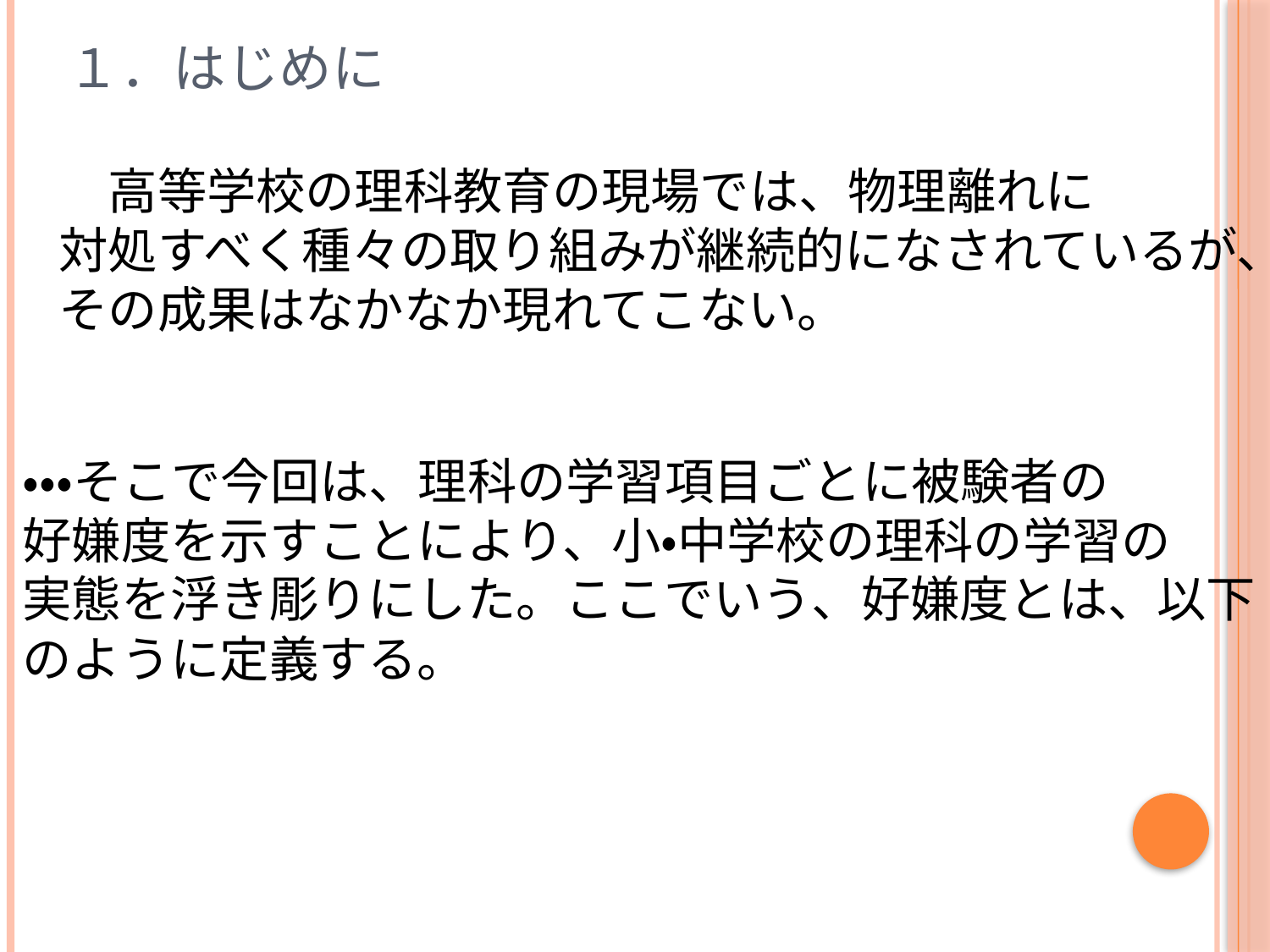

# １．はじめに
　高等学校の理科教育の現場では、物理離れに
対処すべく種々の取り組みが継続的になされているが、
その成果はなかなか現れてこない。
・・・そこで今回は、理科の学習項目ごとに被験者の
好嫌度を示すことにより、小・中学校の理科の学習の
実態を浮き彫りにした。ここでいう、好嫌度とは、以下
のように定義する。